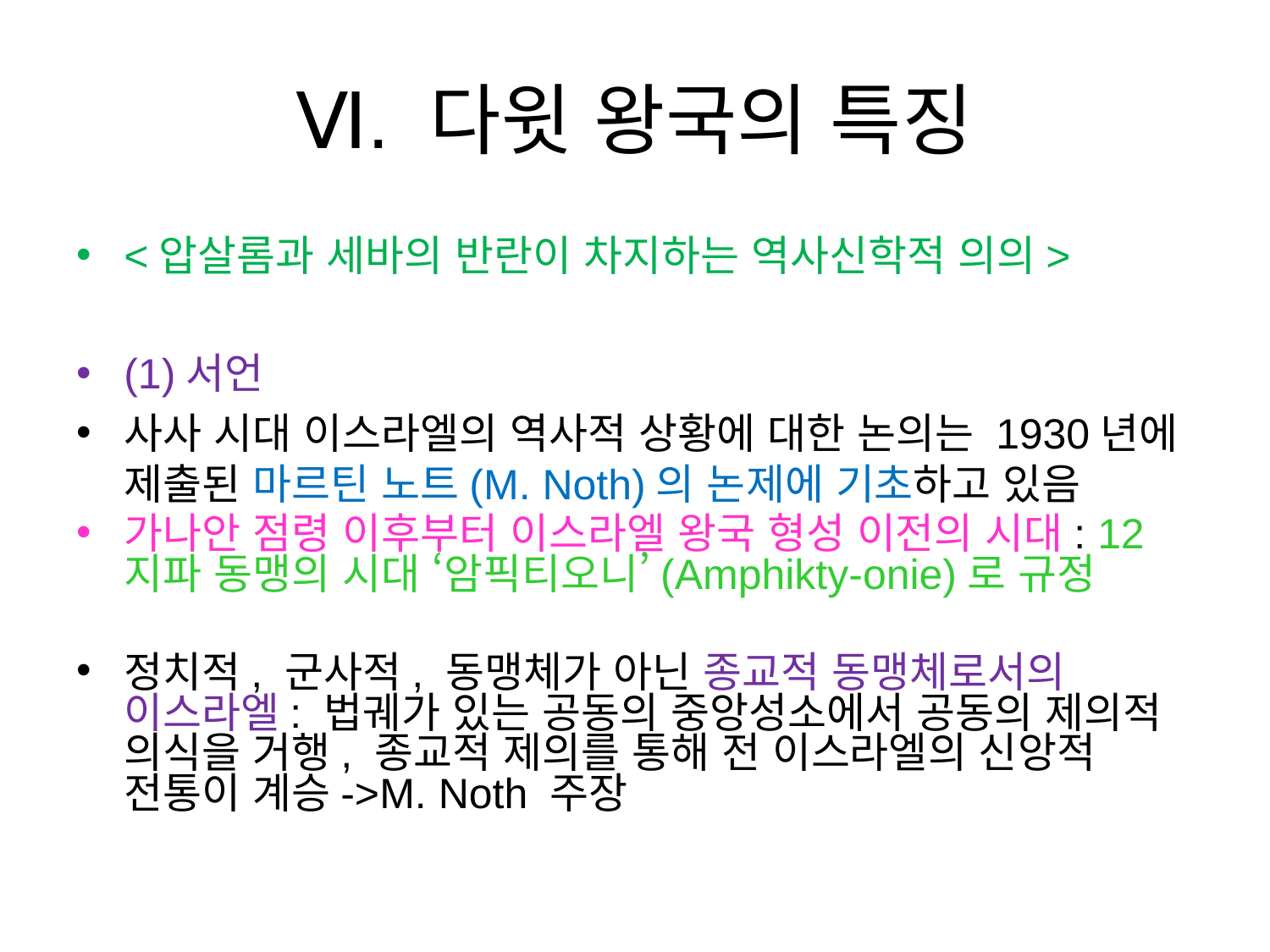

# Ⅵ. 다윗 왕국의 특징
<압살롬과 세바의 반란이 차지하는 역사신학적 의의>

(1)서언
사사 시대 이스라엘의 역사적 상황에 대한 논의는 1930년에 제출된 마르틴 노트(M. Noth)의 논제에 기초하고 있음
가나안 점령 이후부터 이스라엘 왕국 형성 이전의 시대: 12지파 동맹의 시대 ‘암픽티오니’(Amphikty-onie)로 규정

정치적, 군사적, 동맹체가 아닌 종교적 동맹체로서의 이스라엘: 법궤가 있는 공동의 중앙성소에서 공동의 제의적 의식을 거행, 종교적 제의를 통해 전 이스라엘의 신앙적 전통이 계승->M. Noth 주장